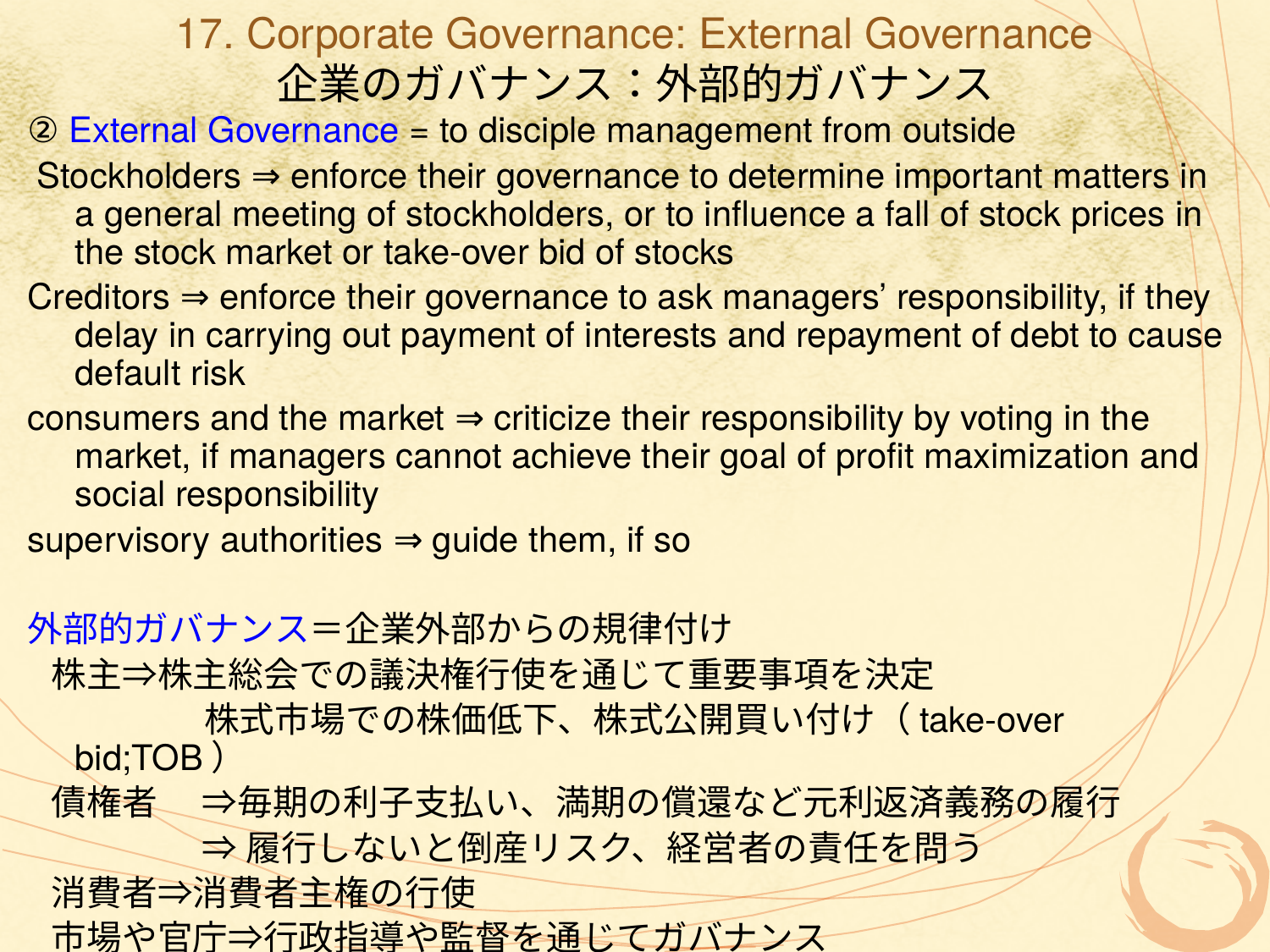

17. Corporate Governance: External Governance
企業のガバナンス：外部的ガバナンス
② External Governance = to disciple management from outside
 Stockholders ⇒ enforce their governance to determine important matters in a general meeting of stockholders, or to influence a fall of stock prices in the stock market or take-over bid of stocks
Creditors ⇒ enforce their governance to ask managers’ responsibility, if they delay in carrying out payment of interests and repayment of debt to cause default risk
consumers and the market ⇒ criticize their responsibility by voting in the market, if managers cannot achieve their goal of profit maximization and social responsibility
supervisory authorities ⇒ guide them, if so

外部的ガバナンス＝企業外部からの規律付け
  株主⇒株主総会での議決権行使を通じて重要事項を決定
　　　　　株式市場での株価低下、株式公開買い付け（take-over bid;TOB）
  債権者	⇒毎期の利子支払い、満期の償還など元利返済義務の履行
		⇒履行しないと倒産リスク、経営者の責任を問う
  消費者⇒消費者主権の行使
  市場や官庁⇒行政指導や監督を通じてガバナンス